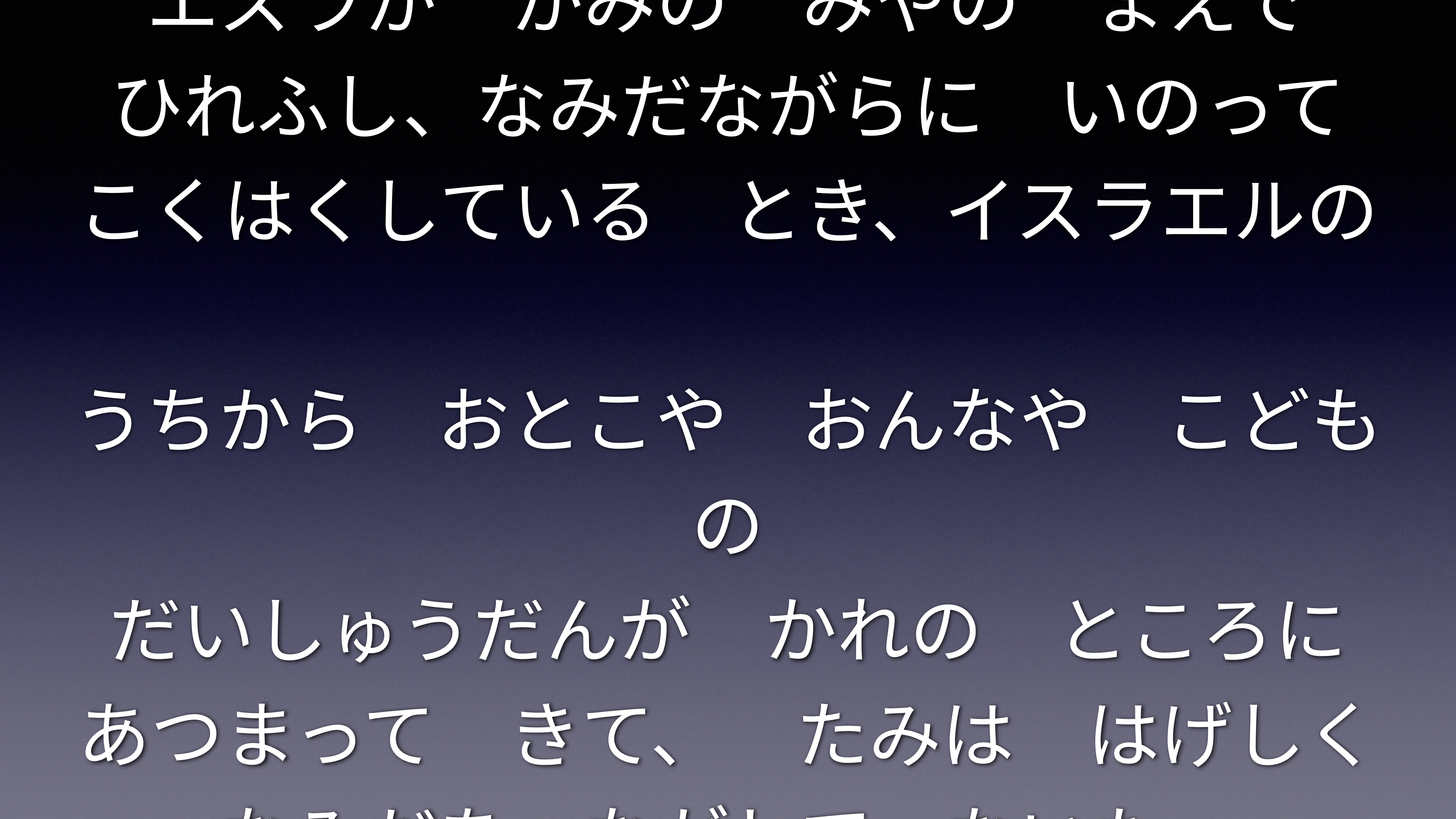

エズラが　かみの　みやの　まえで
ひれふし、なみだながらに　いのって
こくはくしている　とき、イスラエルの
うちから　おとこや　おんなや　こどもの
だいしゅうだんが　かれの　ところに
あつまって　きて、　たみは　はげしく
なみだを　ながして　ないた。